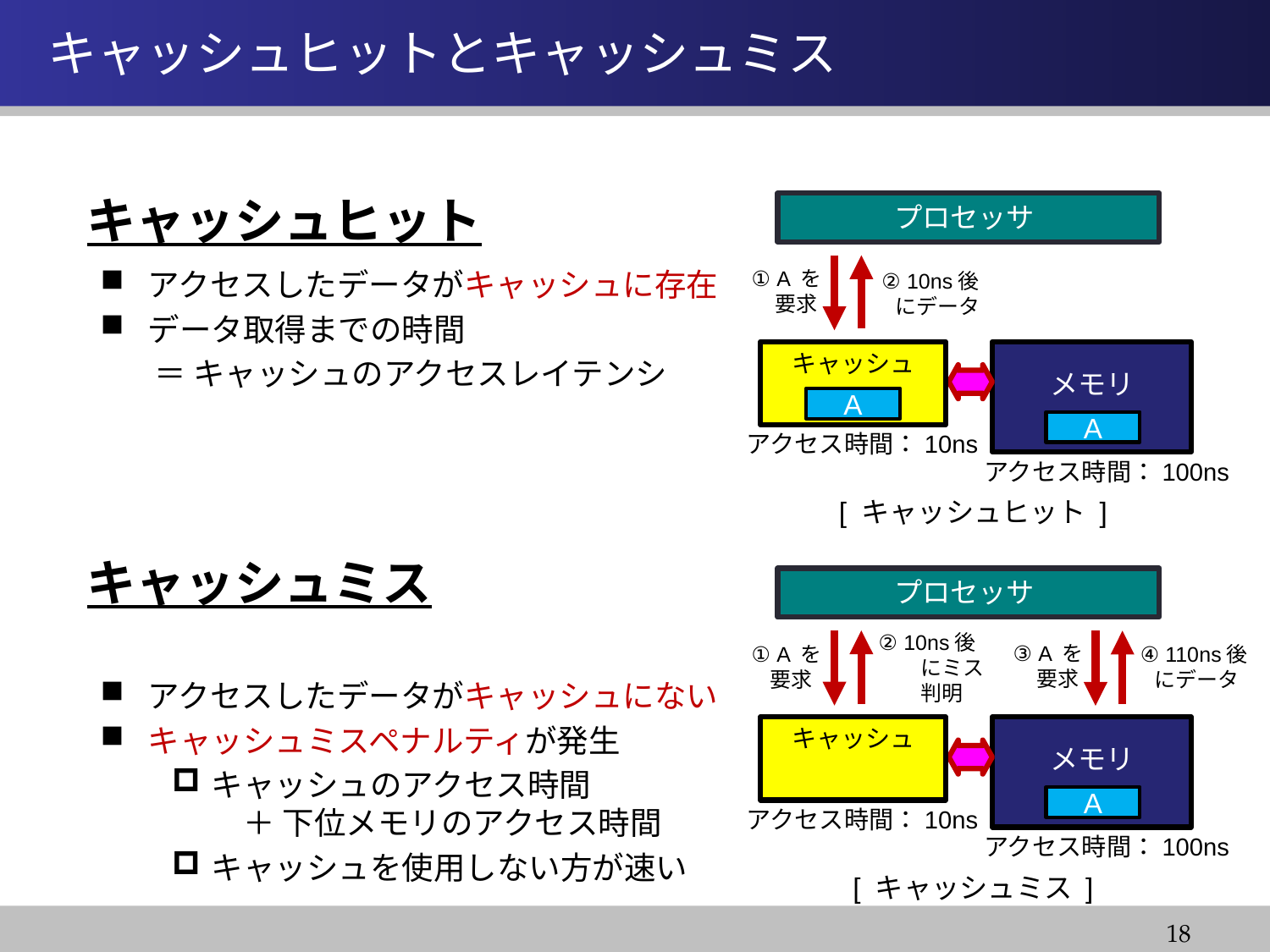

情報システム基盤学基礎１
# キャッシュヒットとキャッシュミス

キャッシュヒット
プロセッサ
アクセスしたデータがキャッシュに存在
データ取得までの時間
  　＝ キャッシュのアクセスレイテンシ

アクセスしたデータがキャッシュにない
キャッシュミスペナルティが発生
キャッシュのアクセス時間
　＋ 下位メモリのアクセス時間
キャッシュを使用しない方が速い
① A を
    要求
② 10ns後
   にデータ

キャッシュ
メモリ

A

A
アクセス時間：10ns
アクセス時間：100ns
[ キャッシュヒット ]
キャッシュミス
プロセッサ
② 10ns後
　　にミス
　　判明
③ A を
    要求
① A を
    要求
④ 110ns後
   にデータ

キャッシュ
メモリ

A
アクセス時間：10ns
アクセス時間：100ns
[ キャッシュミス ]
18